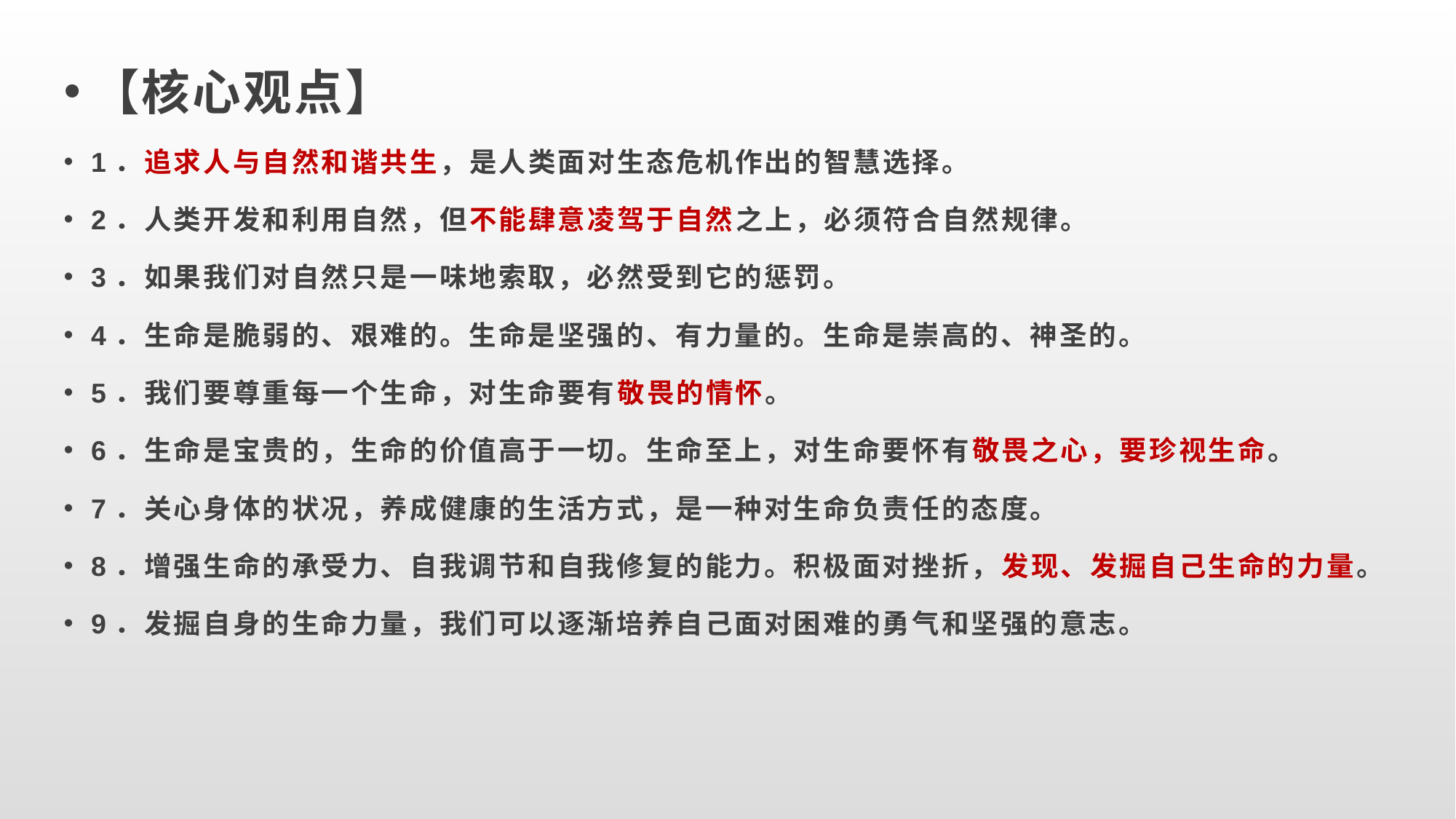

【核心观点】
1．追求人与自然和谐共生，是人类面对生态危机作出的智慧选择。
2．人类开发和利用自然，但不能肆意凌驾于自然之上，必须符合自然规律。
3．如果我们对自然只是一味地索取，必然受到它的惩罚。
4．生命是脆弱的、艰难的。生命是坚强的、有力量的。生命是崇高的、神圣的。
5．我们要尊重每一个生命，对生命要有敬畏的情怀。
6．生命是宝贵的，生命的价值高于一切。生命至上，对生命要怀有敬畏之心，要珍视生命。
7．关心身体的状况，养成健康的生活方式，是一种对生命负责任的态度。
8．增强生命的承受力、自我调节和自我修复的能力。积极面对挫折，发现、发掘自己生命的力量。
9．发掘自身的生命力量，我们可以逐渐培养自己面对困难的勇气和坚强的意志。